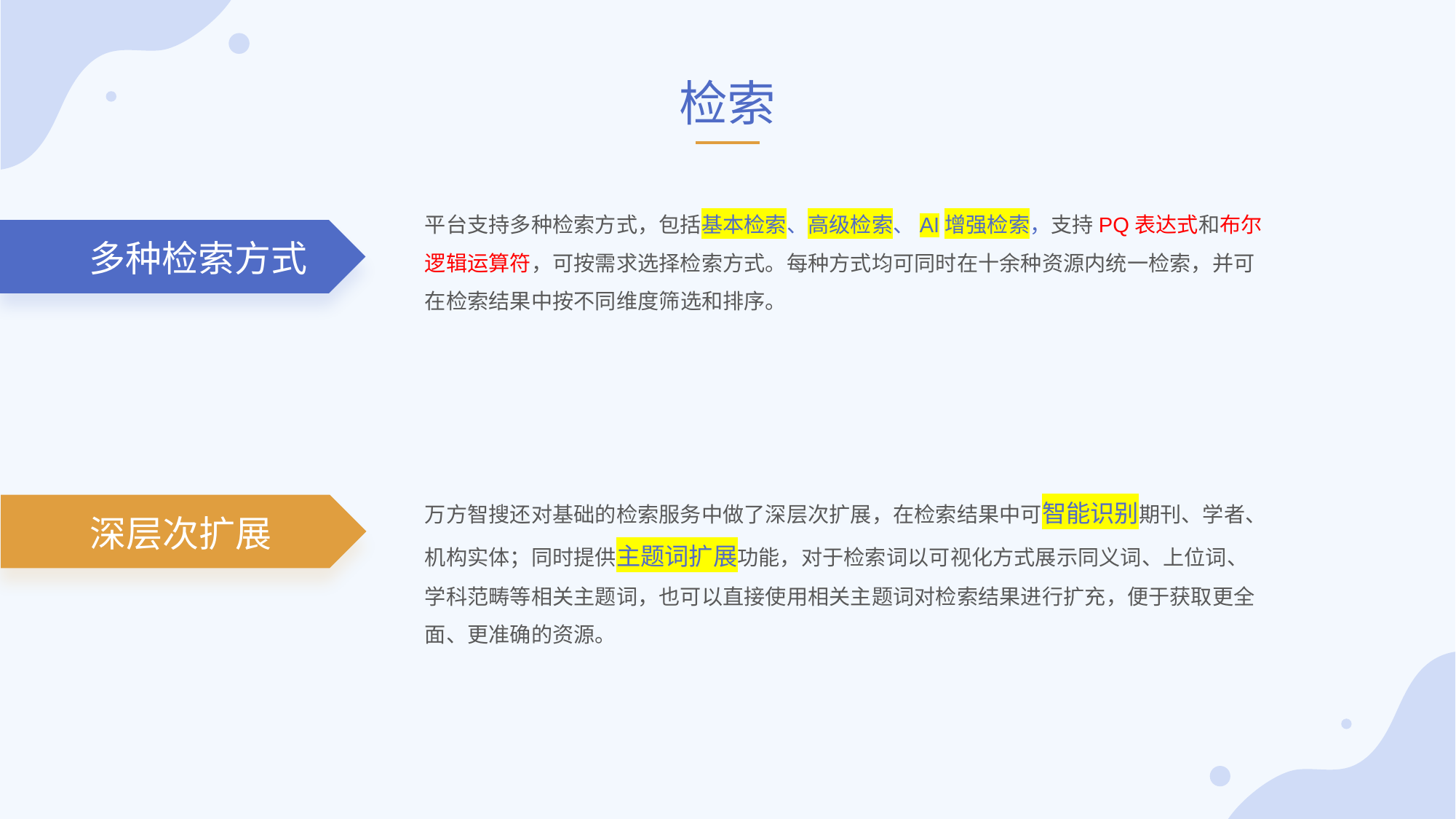

检索
平台支持多种检索方式，包括基本检索、高级检索、AI增强检索，支持PQ表达式和布尔逻辑运算符，可按需求选择检索方式。每种方式均可同时在十余种资源内统一检索，并可在检索结果中按不同维度筛选和排序。

多种检索方式
万方智搜还对基础的检索服务中做了深层次扩展，在检索结果中可智能识别期刊、学者、机构实体；同时提供主题词扩展功能，对于检索词以可视化方式展示同义词、上位词、学科范畴等相关主题词，也可以直接使用相关主题词对检索结果进行扩充，便于获取更全面、更准确的资源。

深层次扩展